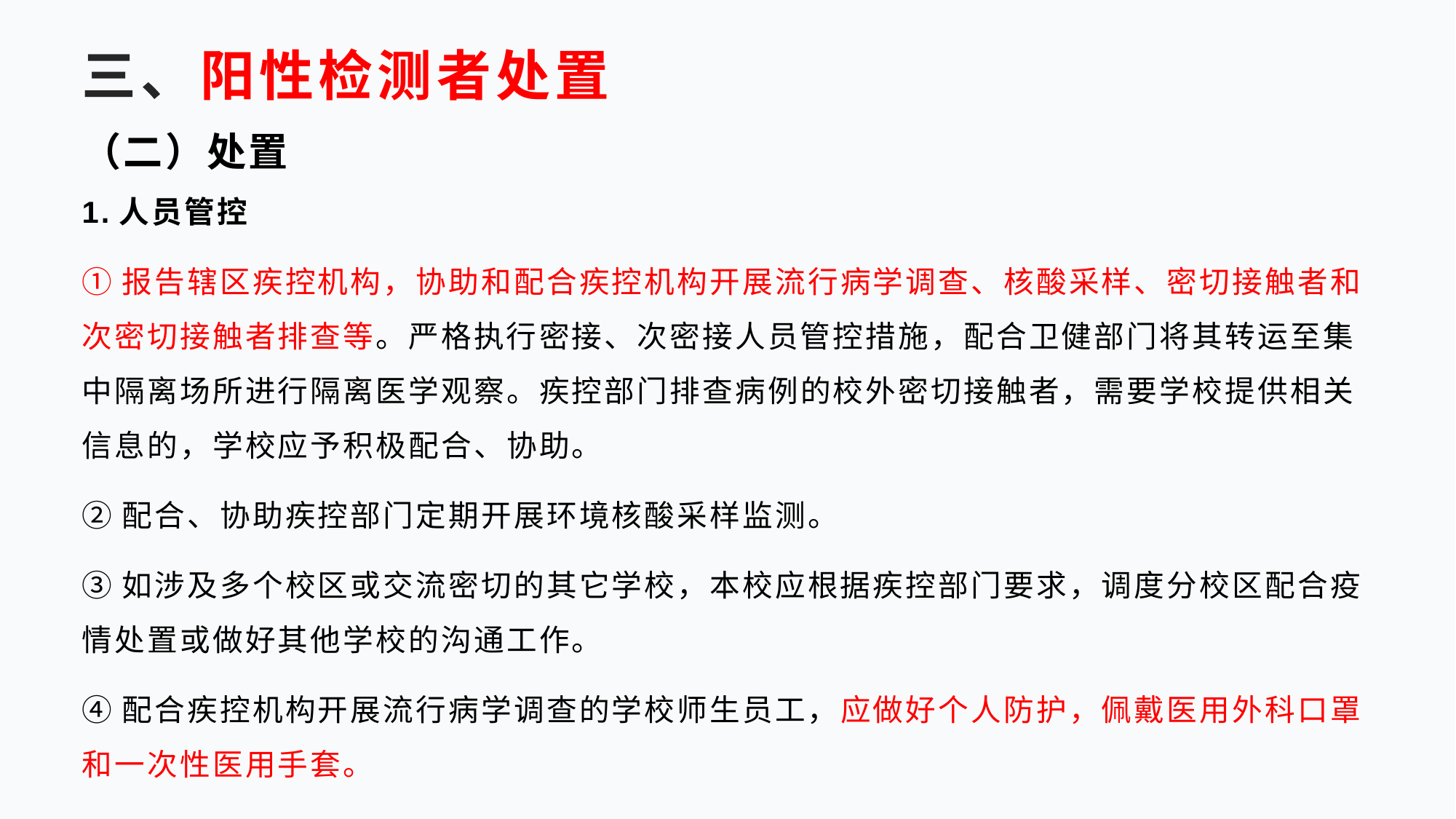

# 三、阳性检测者处置
（二）处置
1.人员管控
①报告辖区疾控机构，协助和配合疾控机构开展流行病学调查、核酸采样、密切接触者和次密切接触者排查等。严格执行密接、次密接人员管控措施，配合卫健部门将其转运至集中隔离场所进行隔离医学观察。疾控部门排查病例的校外密切接触者，需要学校提供相关信息的，学校应予积极配合、协助。
②配合、协助疾控部门定期开展环境核酸采样监测。
③如涉及多个校区或交流密切的其它学校，本校应根据疾控部门要求，调度分校区配合疫情处置或做好其他学校的沟通工作。
④配合疾控机构开展流行病学调查的学校师生员工，应做好个人防护，佩戴医用外科口罩和一次性医用手套。